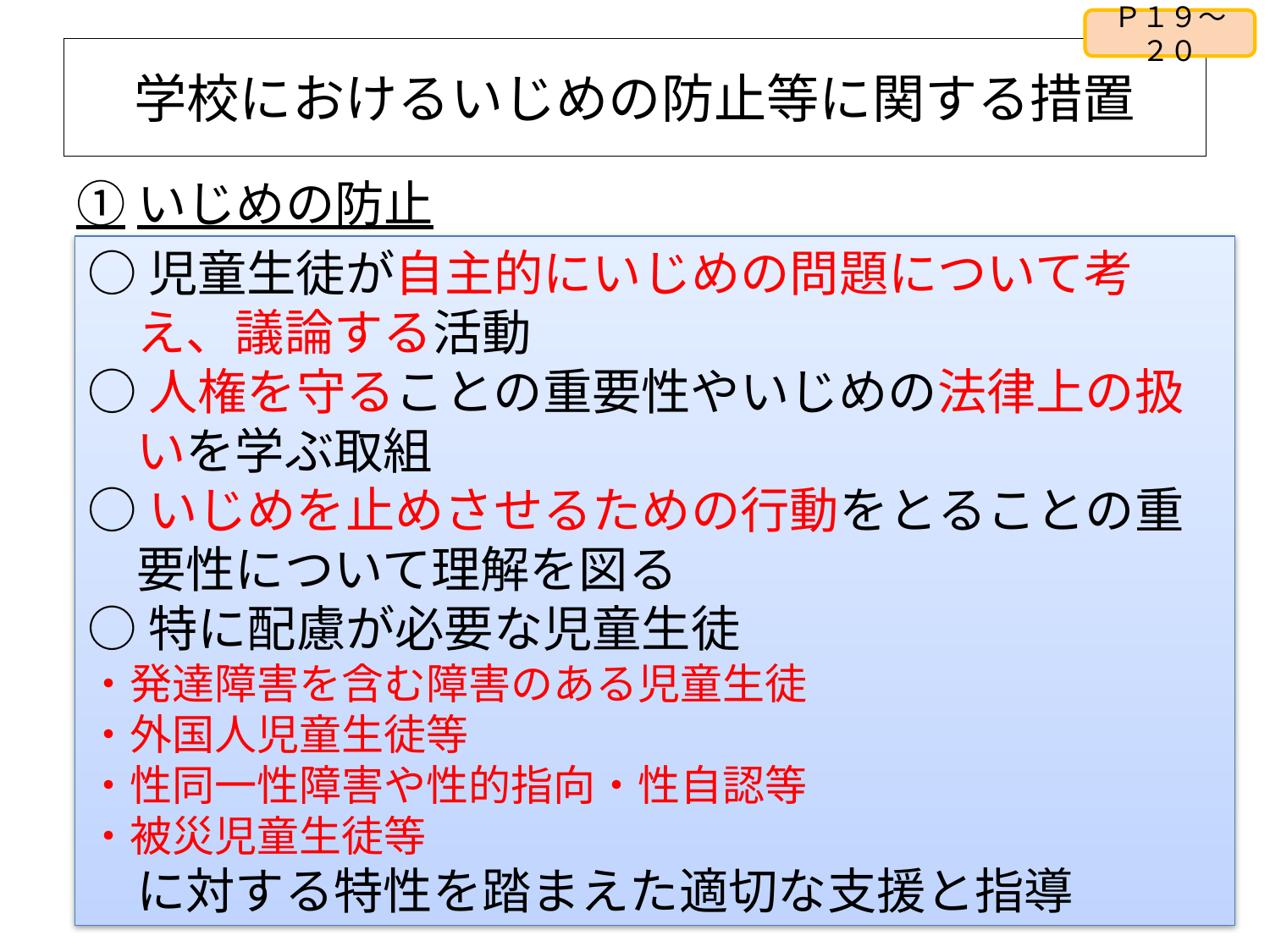

Ｐ１９～２０
# 学校におけるいじめの防止等に関する措置
①いじめの防止
○児童生徒が自主的にいじめの問題について考
　え、議論する活動
○人権を守ることの重要性やいじめの法律上の扱
　いを学ぶ取組
○いじめを止めさせるための行動をとることの重
　要性について理解を図る
○特に配慮が必要な児童生徒
・発達障害を含む障害のある児童生徒
・外国人児童生徒等
・性同一性障害や性的指向・性自認等
・被災児童生徒等
　に対する特性を踏まえた適切な支援と指導